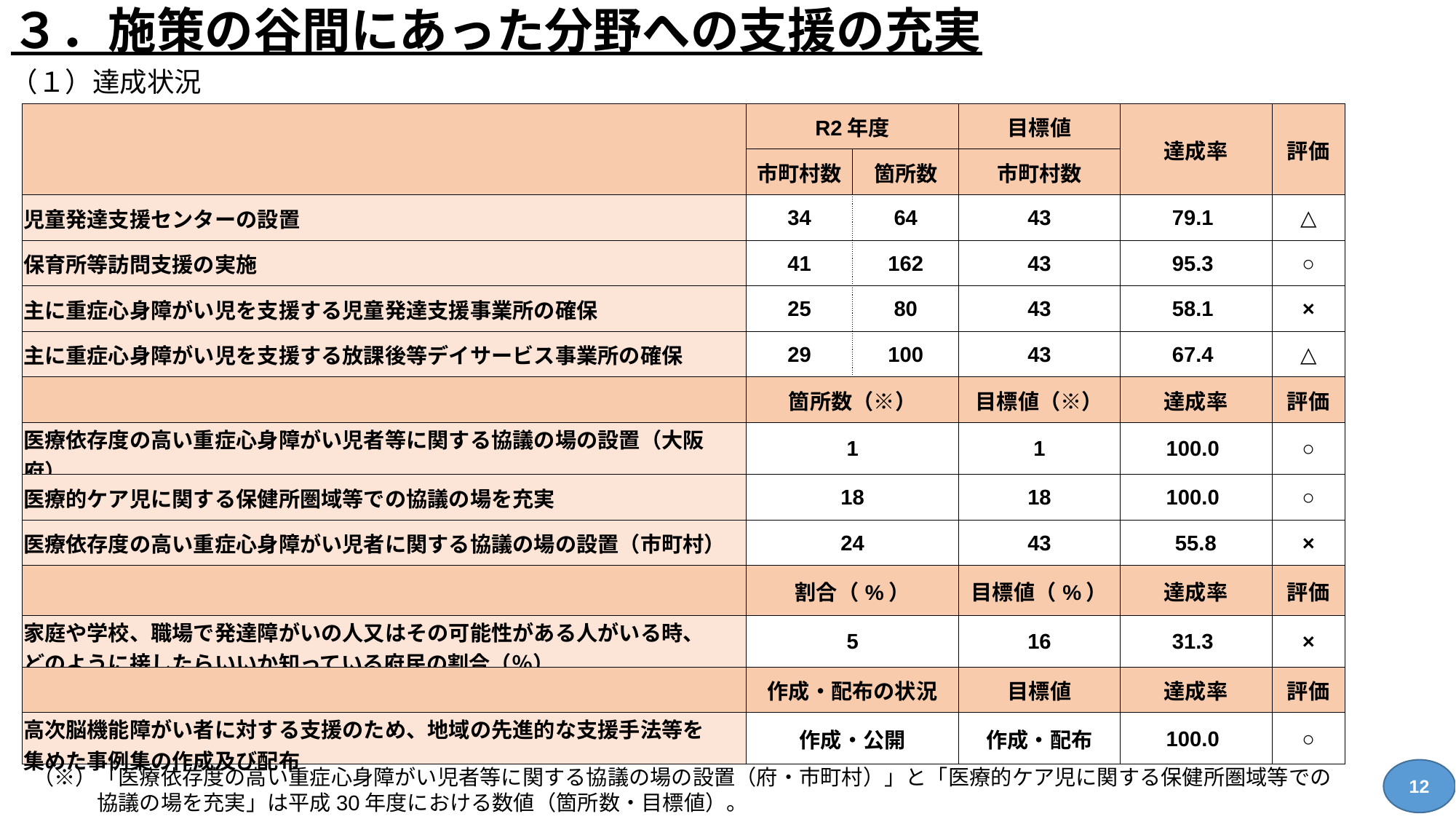

# ３．施策の谷間にあった分野への支援の充実
（１）達成状況
|  | R2年度 |  | 目標値 | 達成率 | 評価 |
| --- | --- | --- | --- | --- | --- |
|  | 市町村数 | 箇所数 | 市町村数 |  |  |
| 児童発達支援センターの設置 | 34 | 64 | 43 | 79.1 | △ |
| 保育所等訪問支援の実施 | 41 | 162 | 43 | 95.3 | ○ |
| 主に重症心身障がい児を支援する児童発達支援事業所の確保 | 25 | 80 | 43 | 58.1 | × |
| 主に重症心身障がい児を支援する放課後等デイサービス事業所の確保 | 29 | 100 | 43 | 67.4 | △ |
|  | 箇所数（※） |  | 目標値（※） | 達成率 | 評価 |
| 医療依存度の高い重症心身障がい児者等に関する協議の場の設置（大阪府） | 1 |  | 1 | 100.0 | ○ |
| 医療的ケア児に関する保健所圏域等での協議の場を充実 | 18 |  | 18 | 100.0 | ○ |
| 医療依存度の高い重症心身障がい児者に関する協議の場の設置（市町村） | 24 |  | 43 | 55.8 | × |
|  | 割合（%） |  | 目標値（%） | 達成率 | 評価 |
| 家庭や学校、職場で発達障がいの人又はその可能性がある人がいる時、 どのように接したらいいか知っている府民の割合（％） | 5 |  | 16 | 31.3 | × |
|  | 作成・配布の状況 |  | 目標値 | 達成率 | 評価 |
| 高次脳機能障がい者に対する支援のため、地域の先進的な支援手法等を 集めた事例集の作成及び配布 | 作成・公開 |  | 作成・配布 | 100.0 | ○ |
（※）「医療依存度の高い重症心身障がい児者等に関する協議の場の設置（府・市町村）」と「医療的ケア児に関する保健所圏域等での
　　　協議の場を充実」は平成30年度における数値（箇所数・目標値）。
12